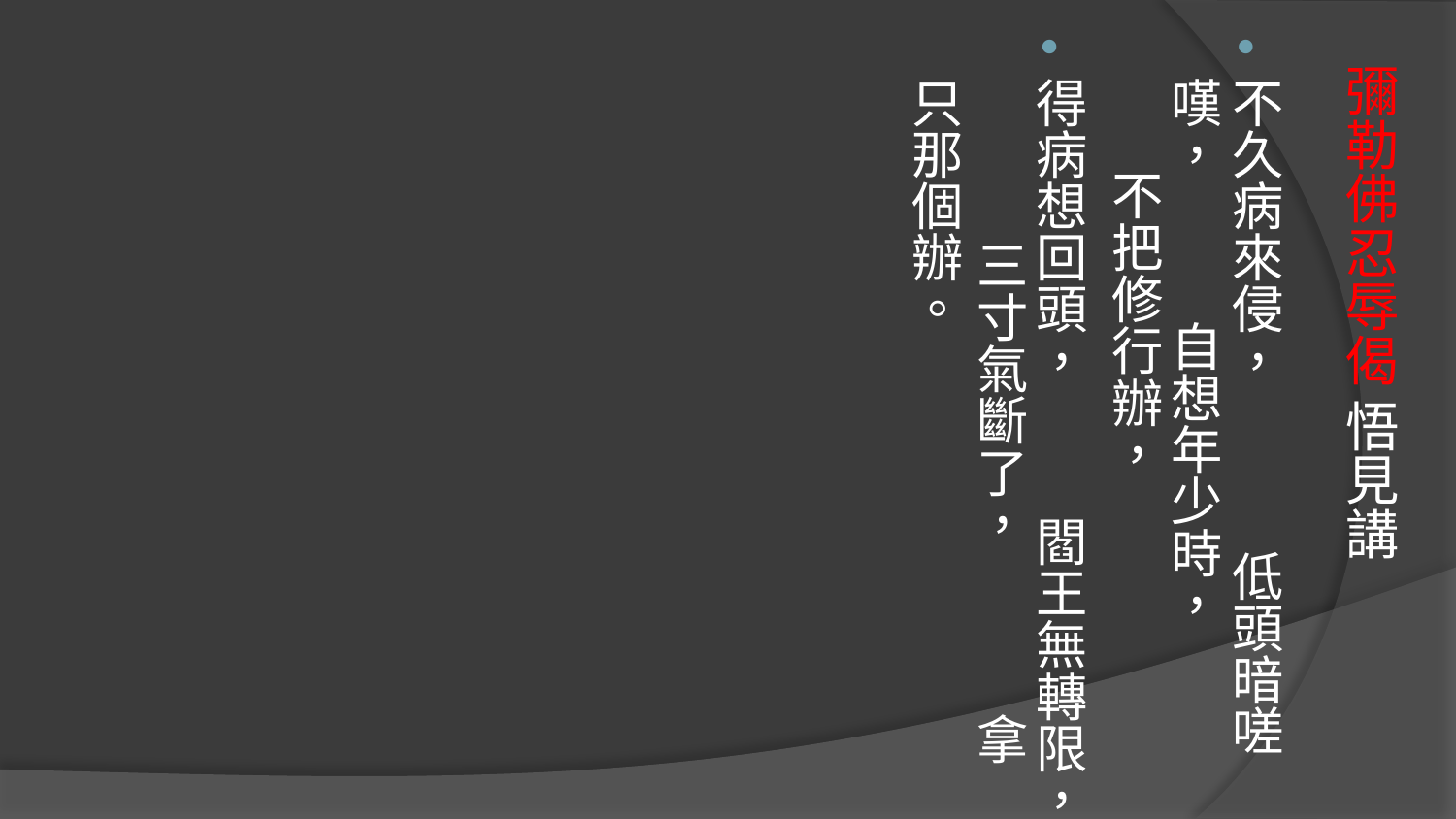

不久病來侵，              低頭暗嗟嘆，            自想年少時，                      不把修行辦，
得病想回頭，           閻王無轉限，              三寸氣斷了，              拿只那個辦。

# 彌勒佛忍辱偈 悟見講